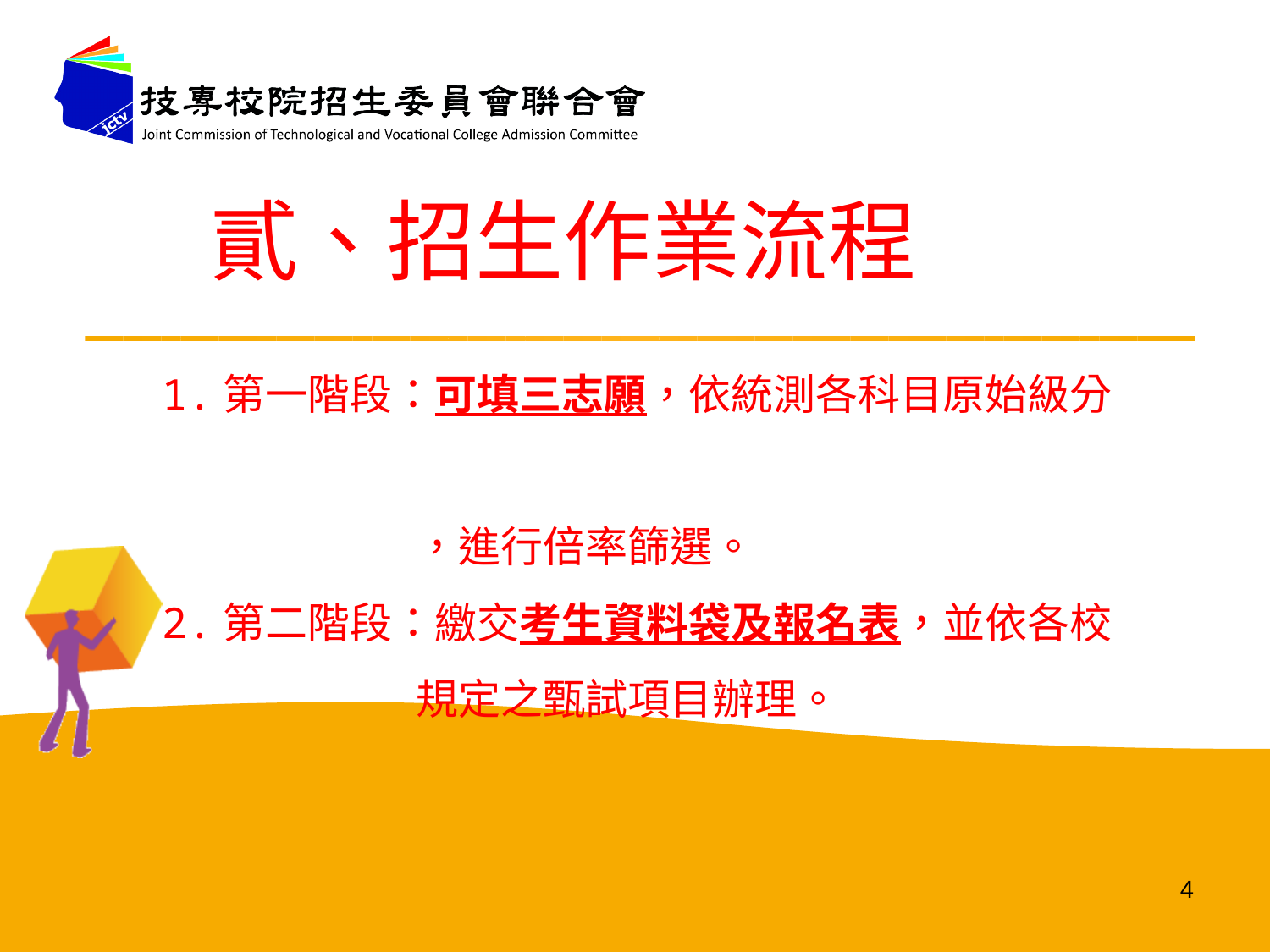

貳、招生作業流程
1.第一階段：可填三志願，依統測各科目原始級分
　　　　　　，進行倍率篩選。
2.第二階段：繳交考生資料袋及報名表，並依各校
　　　　　　規定之甄試項目辦理。
4